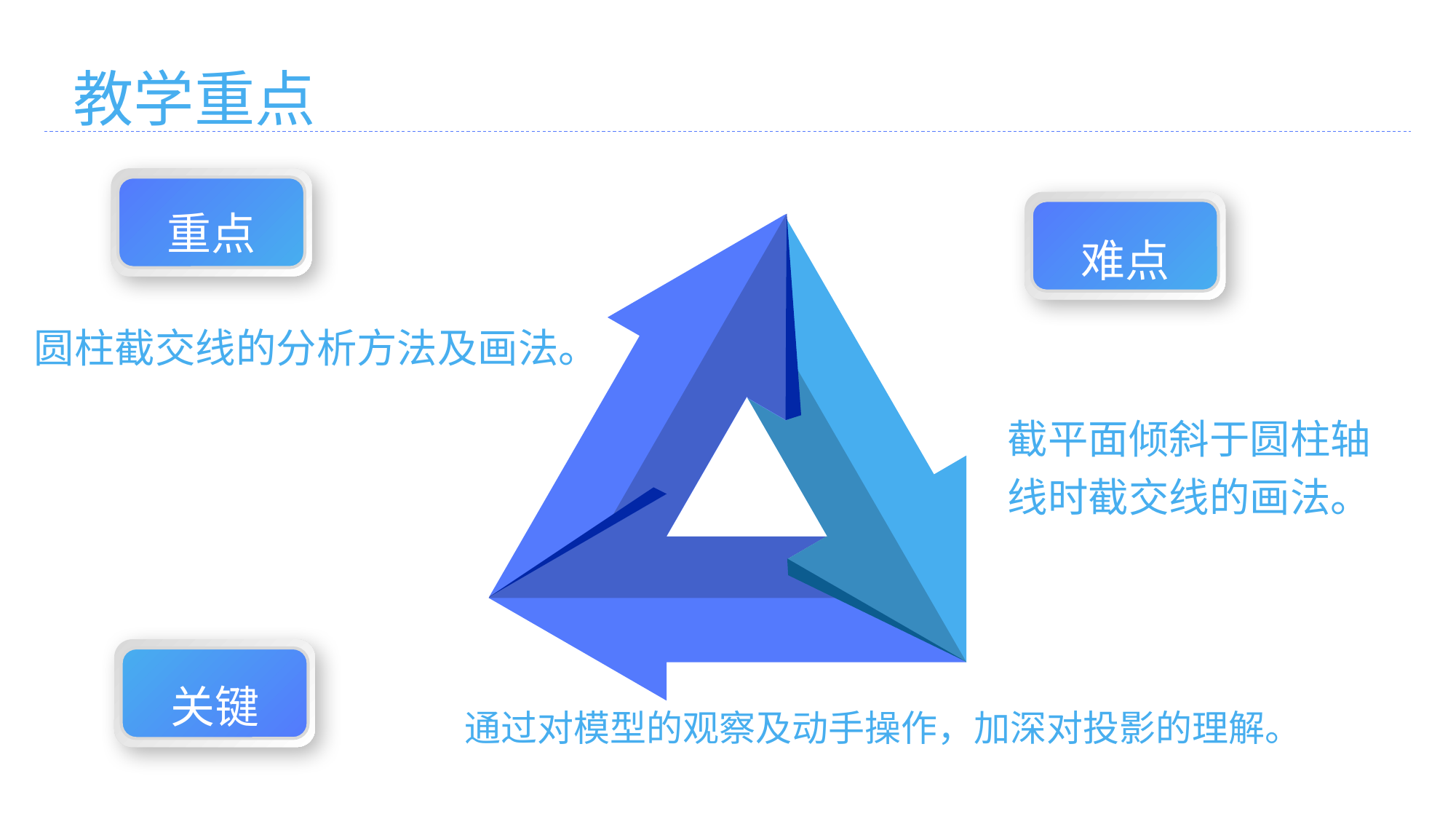

教学重点

重点

难点

圆柱截交线的分析方法及画法。

截平面倾斜于圆柱轴
线时截交线的画法。

关键
通过对模型的观察及动手操作，加深对投影的理解。